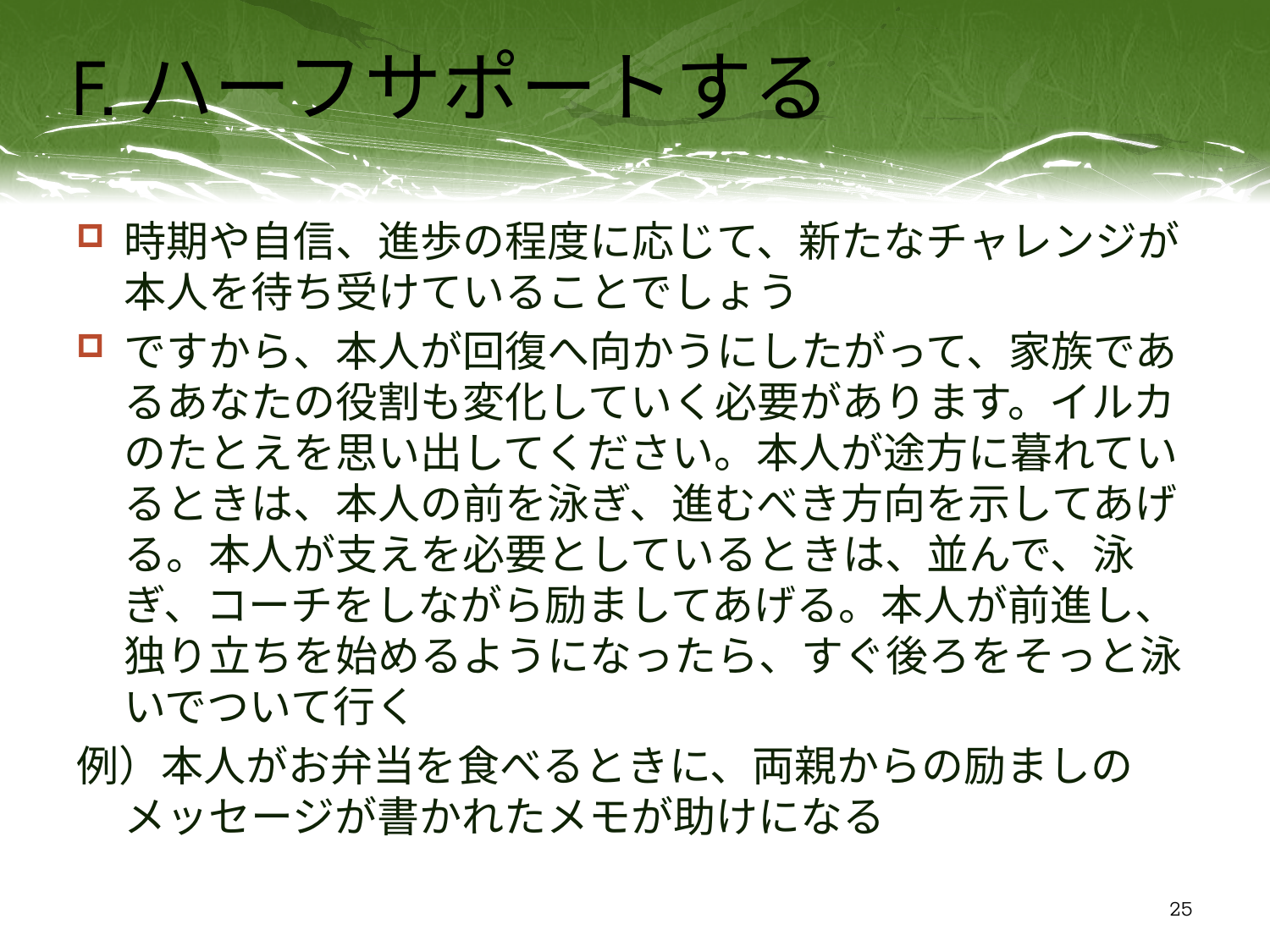

# F.ハーフサポートする
時期や自信、進歩の程度に応じて、新たなチャレンジが本人を待ち受けていることでしょう
ですから、本人が回復へ向かうにしたがって、家族であるあなたの役割も変化していく必要があります。イルカのたとえを思い出してください。本人が途方に暮れているときは、本人の前を泳ぎ、進むべき方向を示してあげる。本人が支えを必要としているときは、並んで、泳ぎ、コーチをしながら励ましてあげる。本人が前進し、独り立ちを始めるようになったら、すぐ後ろをそっと泳いでついて行く
例）本人がお弁当を食べるときに、両親からの励ましのメッセージが書かれたメモが助けになる
25